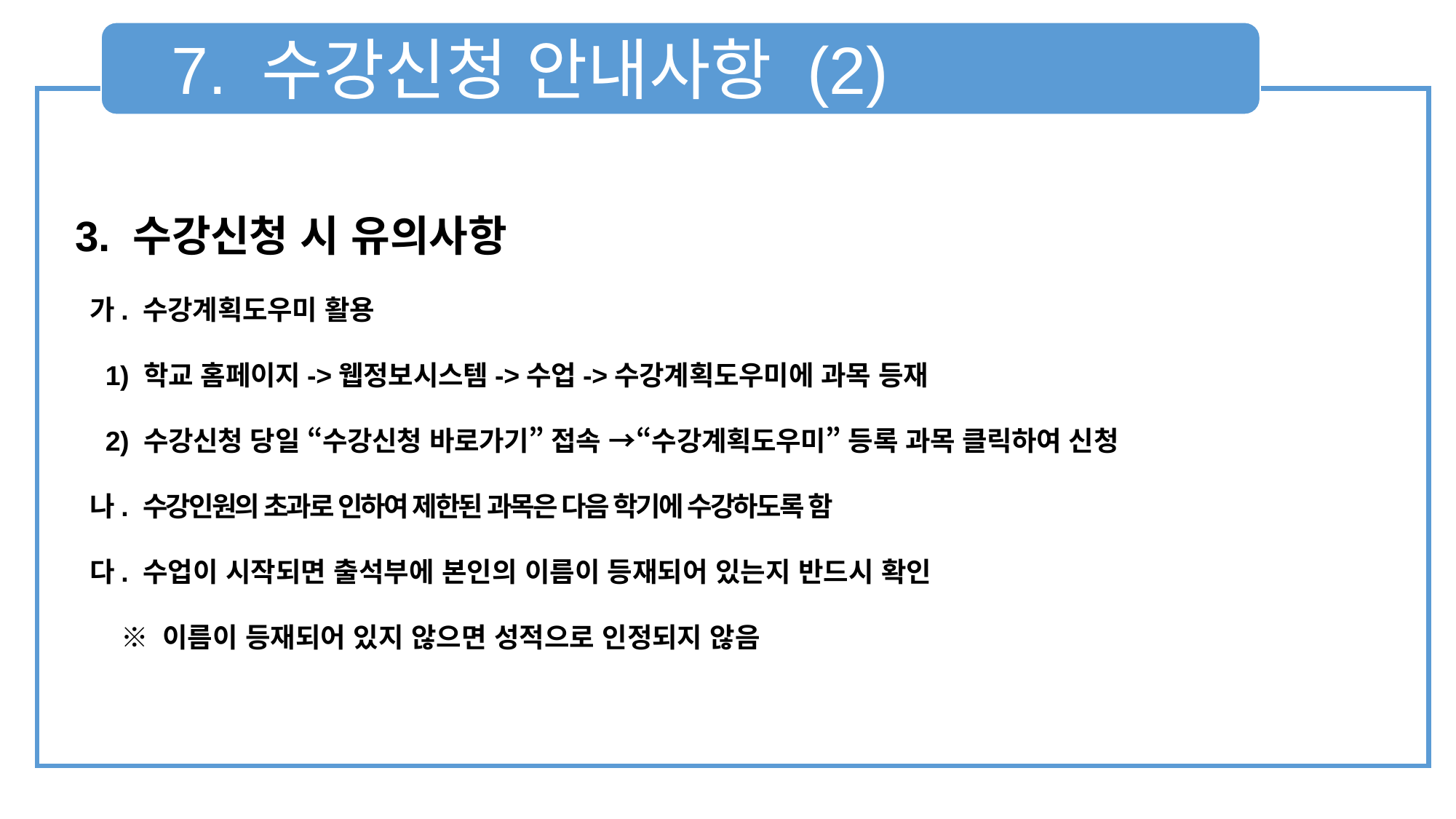

7. 수강신청 안내사항 (2)

3. 수강신청 시 유의사항
 가. 수강계획도우미 활용
    1) 학교 홈페이지->웹정보시스템->수업->수강계획도우미에 과목 등재
    2) 수강신청 당일 “수강신청 바로가기” 접속 →“수강계획도우미” 등록 과목 클릭하여 신청
 나. 수강인원의 초과로 인하여 제한된 과목은 다음 학기에 수강하도록 함
 다. 수업이 시작되면 출석부에 본인의 이름이 등재되어 있는지 반드시 확인
      ※ 이름이 등재되어 있지 않으면 성적으로 인정되지 않음